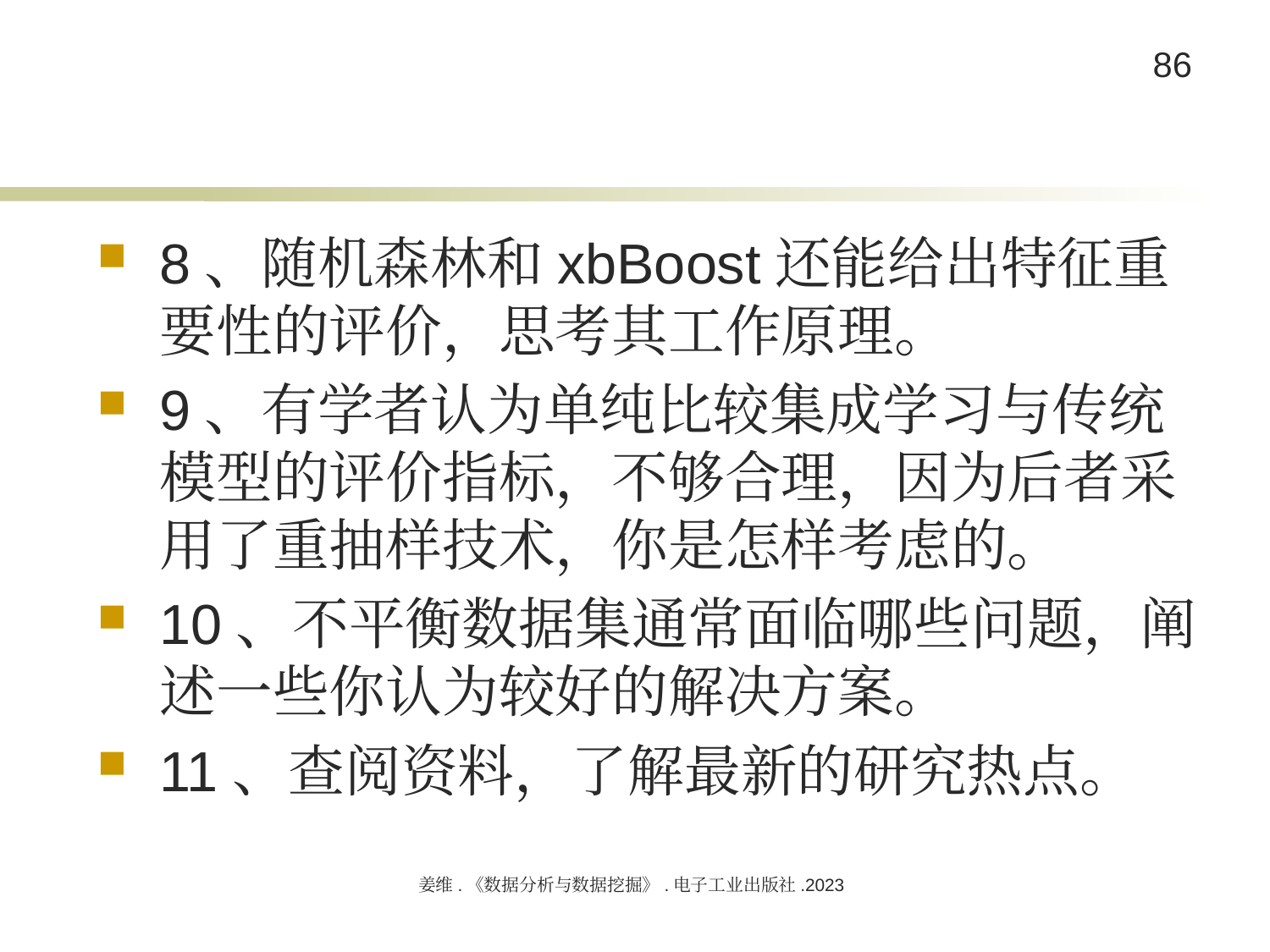

#
8、随机森林和xbBoost还能给出特征重要性的评价，思考其工作原理。
9、有学者认为单纯比较集成学习与传统模型的评价指标，不够合理，因为后者采用了重抽样技术，你是怎样考虑的。
10、不平衡数据集通常面临哪些问题，阐述一些你认为较好的解决方案。
11、查阅资料，了解最新的研究热点。
姜维.《数据分析与数据挖掘》.电子工业出版社.2023